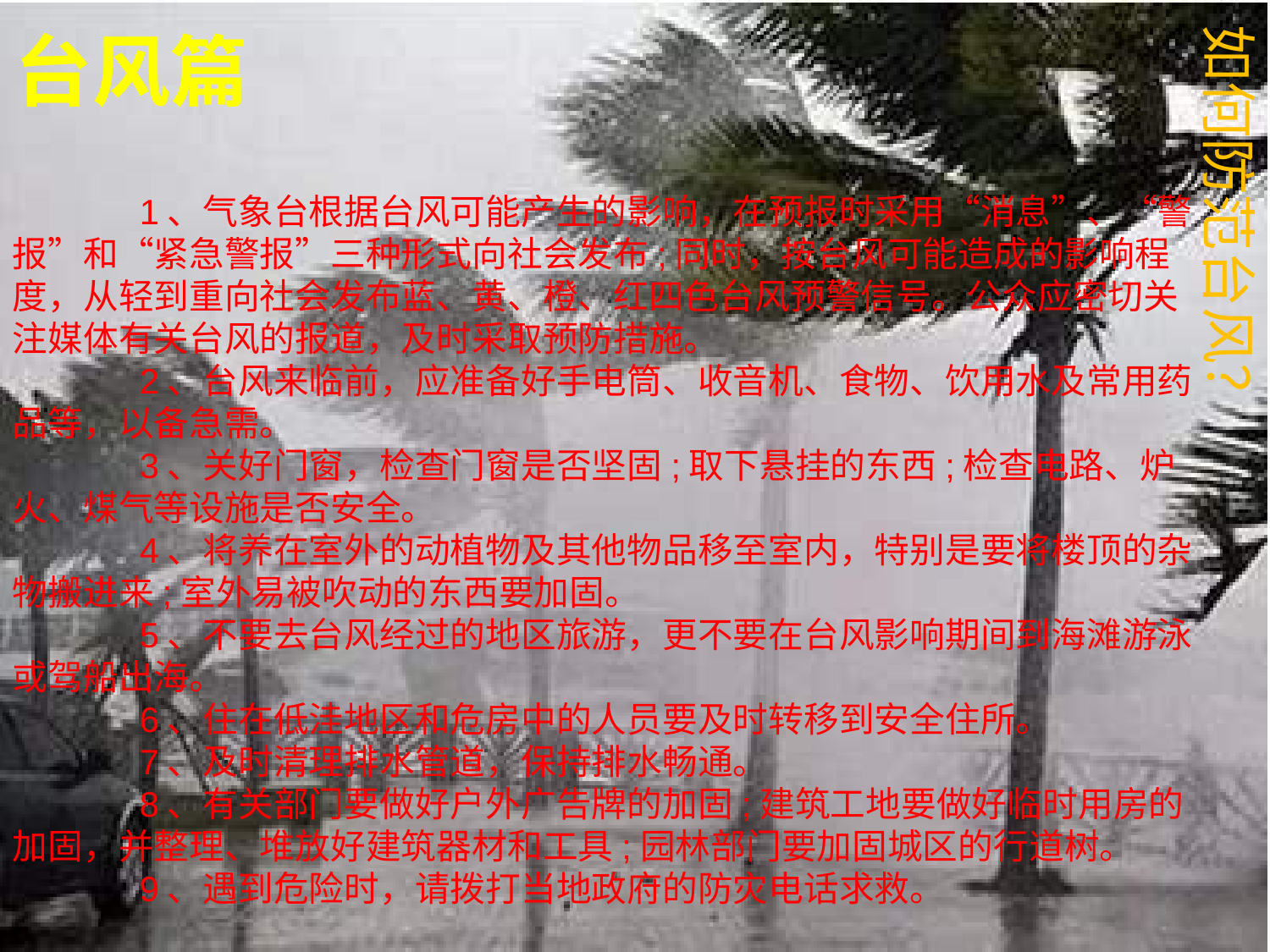

# 台风篇
如何防范台风？
	1、气象台根据台风可能产生的影响，在预报时采用“消息”、“警报”和“紧急警报”三种形式向社会发布;同时，按台风可能造成的影响程度，从轻到重向社会发布蓝、黄、橙、红四色台风预警信号。公众应密切关注媒体有关台风的报道，及时采取预防措施。
	2、台风来临前，应准备好手电筒、收音机、食物、饮用水及常用药品等，以备急需。
	3、关好门窗，检查门窗是否坚固;取下悬挂的东西;检查电路、炉火、煤气等设施是否安全。
	4、将养在室外的动植物及其他物品移至室内，特别是要将楼顶的杂物搬进来;室外易被吹动的东西要加固。
	5、不要去台风经过的地区旅游，更不要在台风影响期间到海滩游泳或驾船出海。
	6、住在低洼地区和危房中的人员要及时转移到安全住所。
	7、及时清理排水管道，保持排水畅通。
	8、有关部门要做好户外广告牌的加固;建筑工地要做好临时用房的加固，并整理、堆放好建筑器材和工具;园林部门要加固城区的行道树。
	9、遇到危险时，请拨打当地政府的防灾电话求救。